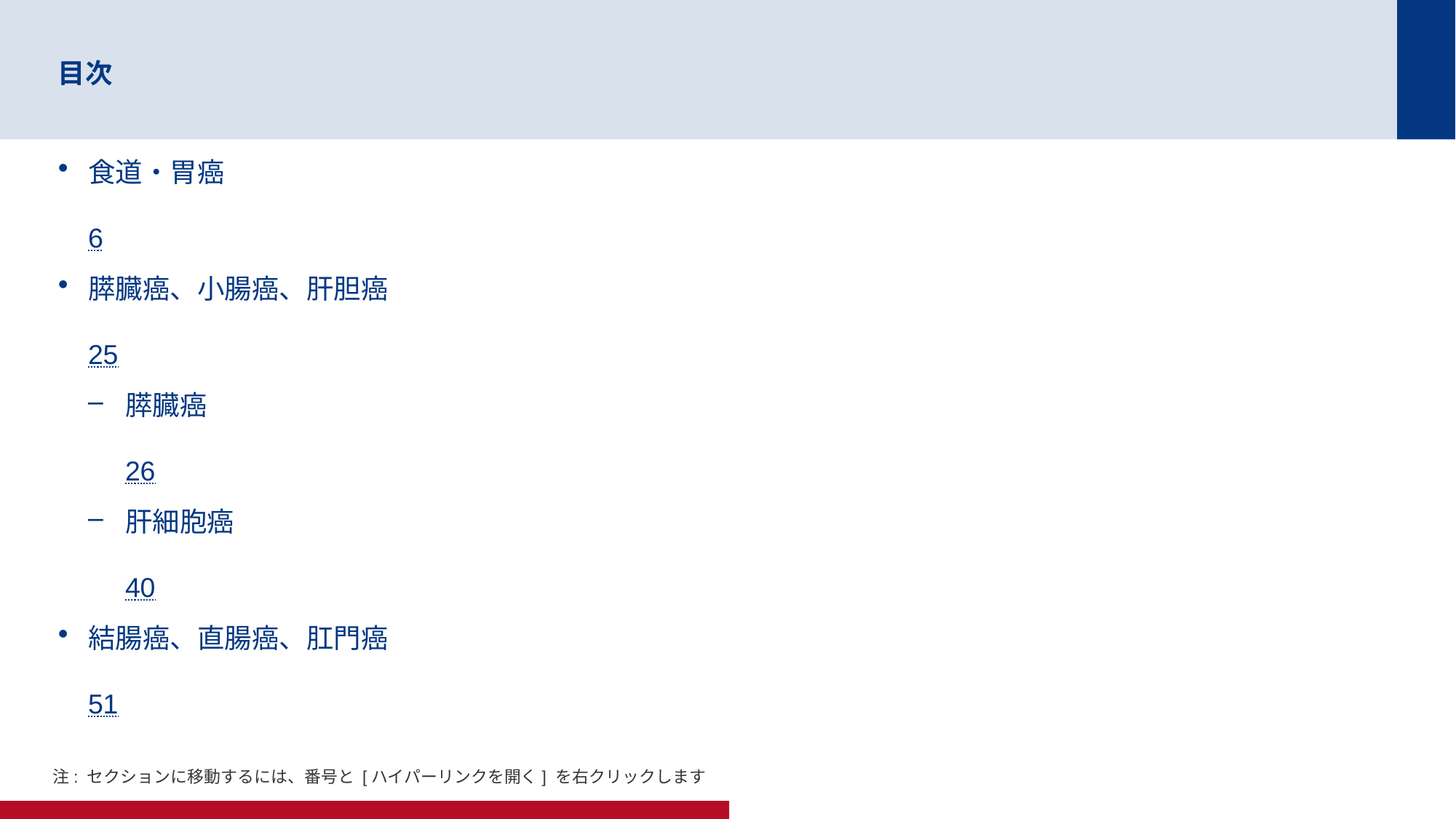

# 目次
食道・胃癌	6
膵臓癌、小腸癌、肝胆癌	25
膵臓癌	26
肝細胞癌	40
結腸癌、直腸癌、肛門癌	51
注: セクションに移動するには、番号と [ハイパーリンクを開く] を右クリックします